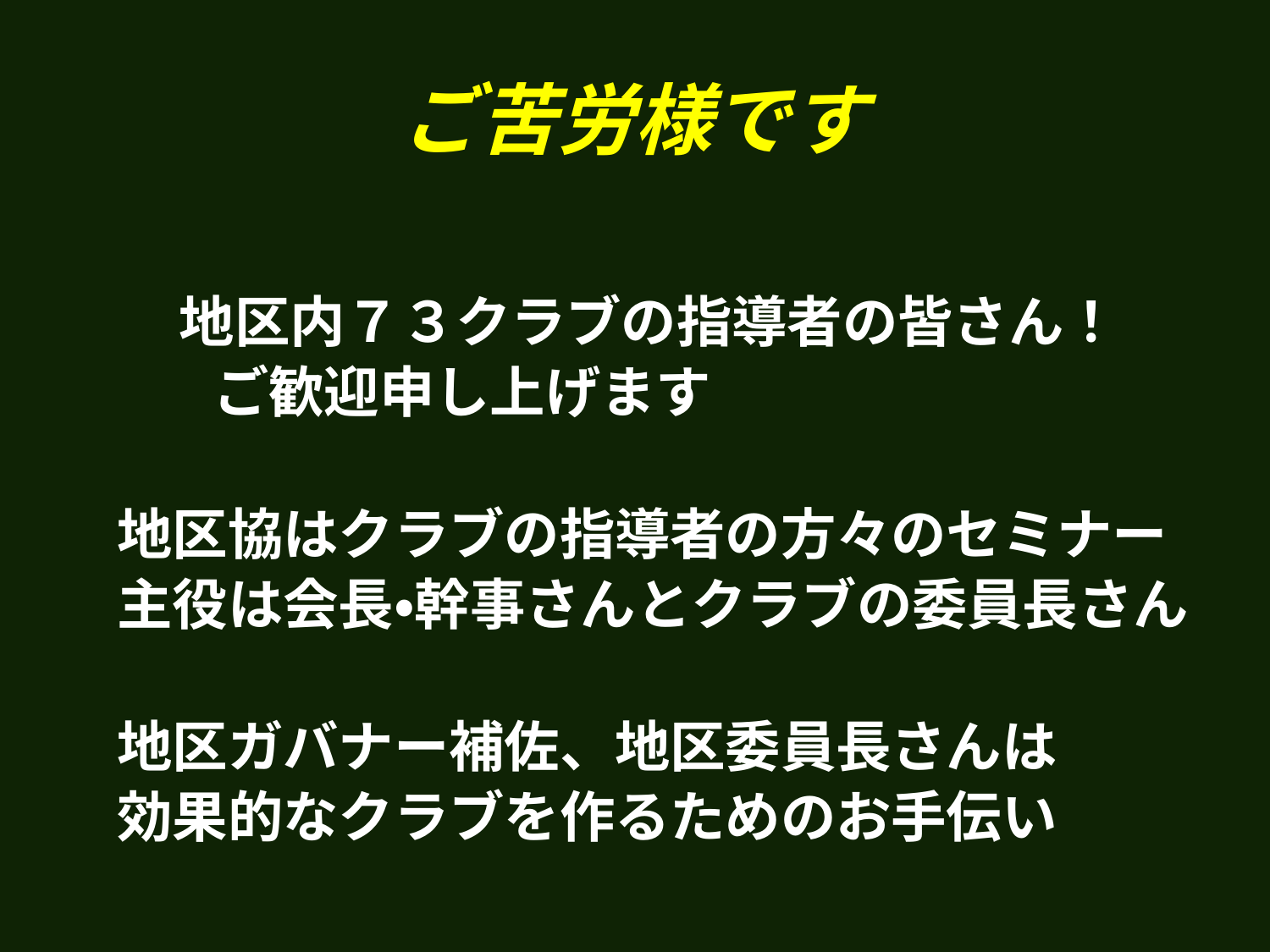

# ご苦労様です

　地区内７３クラブの指導者の皆さん！
ご歓迎申し上げます

　地区協はクラブの指導者の方々のセミナー
　主役は会長・幹事さんとクラブの委員長さん

　地区ガバナー補佐、地区委員長さんは
　効果的なクラブを作るためのお手伝い